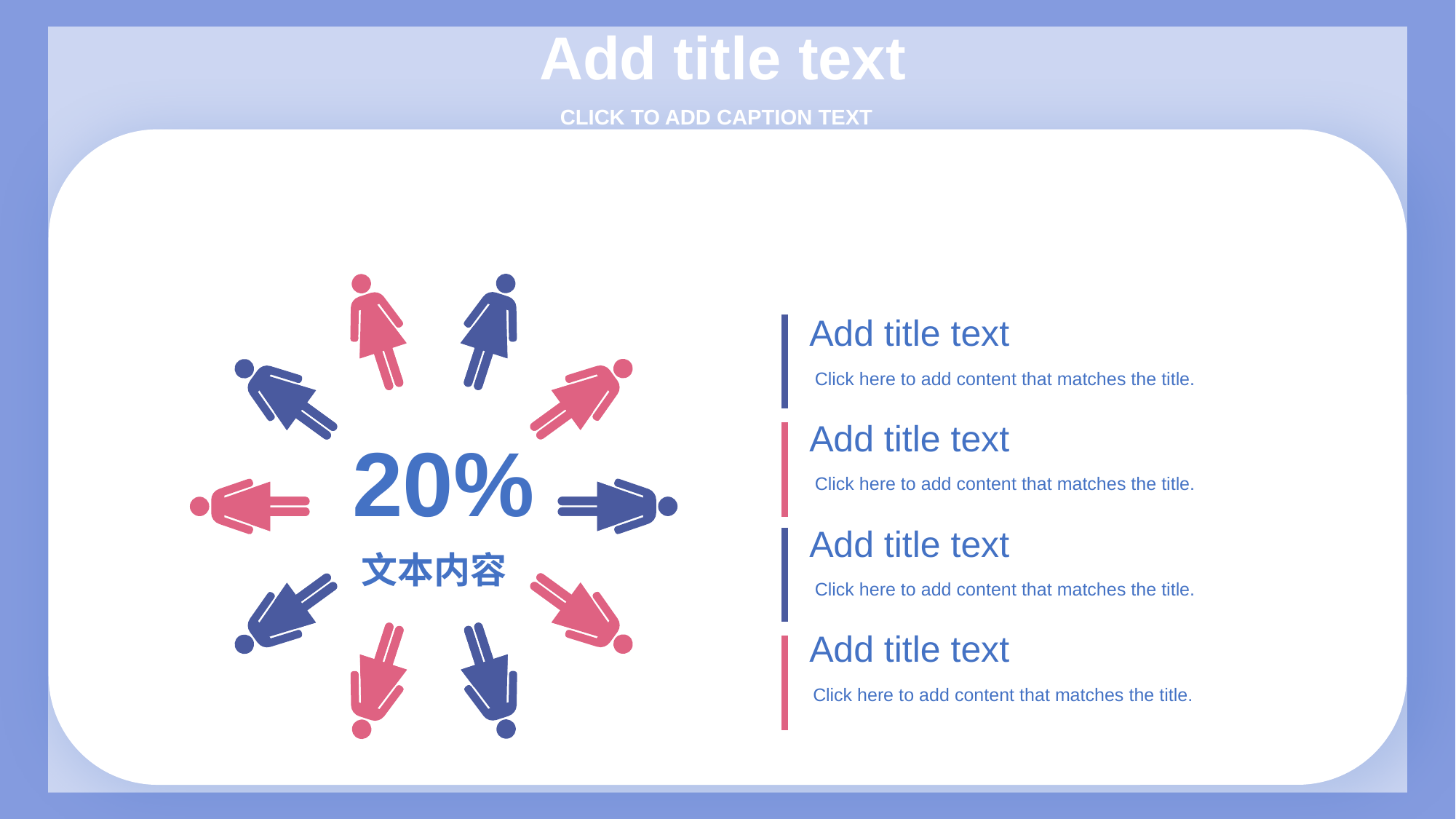

Add title text
CLICK TO ADD CAPTION TEXT

20%
文本内容
Add title text
Click here to add content that matches the title.
Add title text
Click here to add content that matches the title.
Add title text
Click here to add content that matches the title.
Add title text
Click here to add content that matches the title.